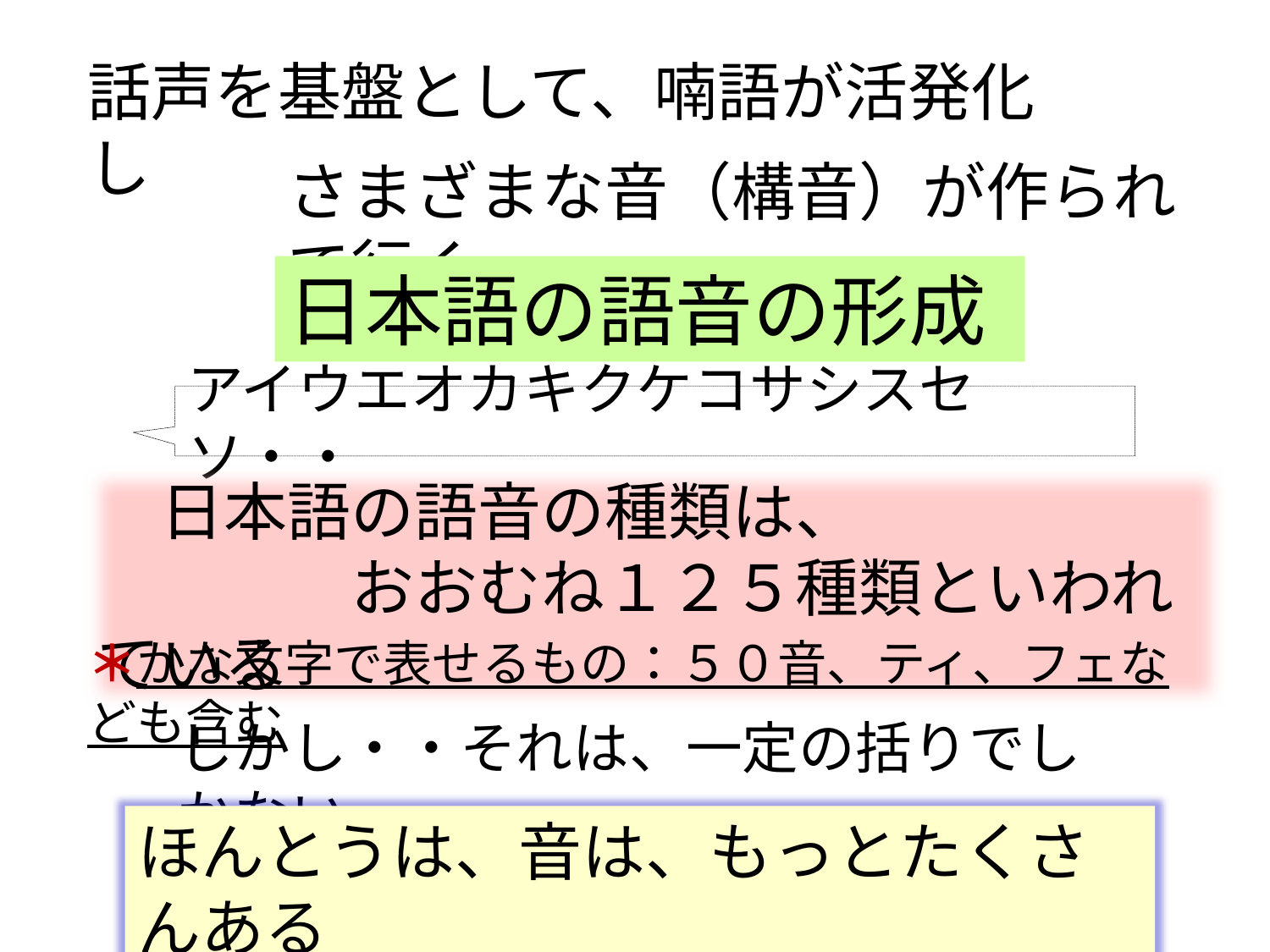

話声を基盤として、喃語が活発化し
さまざまな音（構音）が作られて行く
日本語の語音の形成
アイウエオカキクケコサシスセソ・・
　日本語の語音の種類は、
　　　　おおむね１２５種類といわれている
＊かな文字で表せるもの：５０音、ティ、フェなども含む
しかし・・それは、一定の括りでしかない
ほんとうは、音は、もっとたくさんある